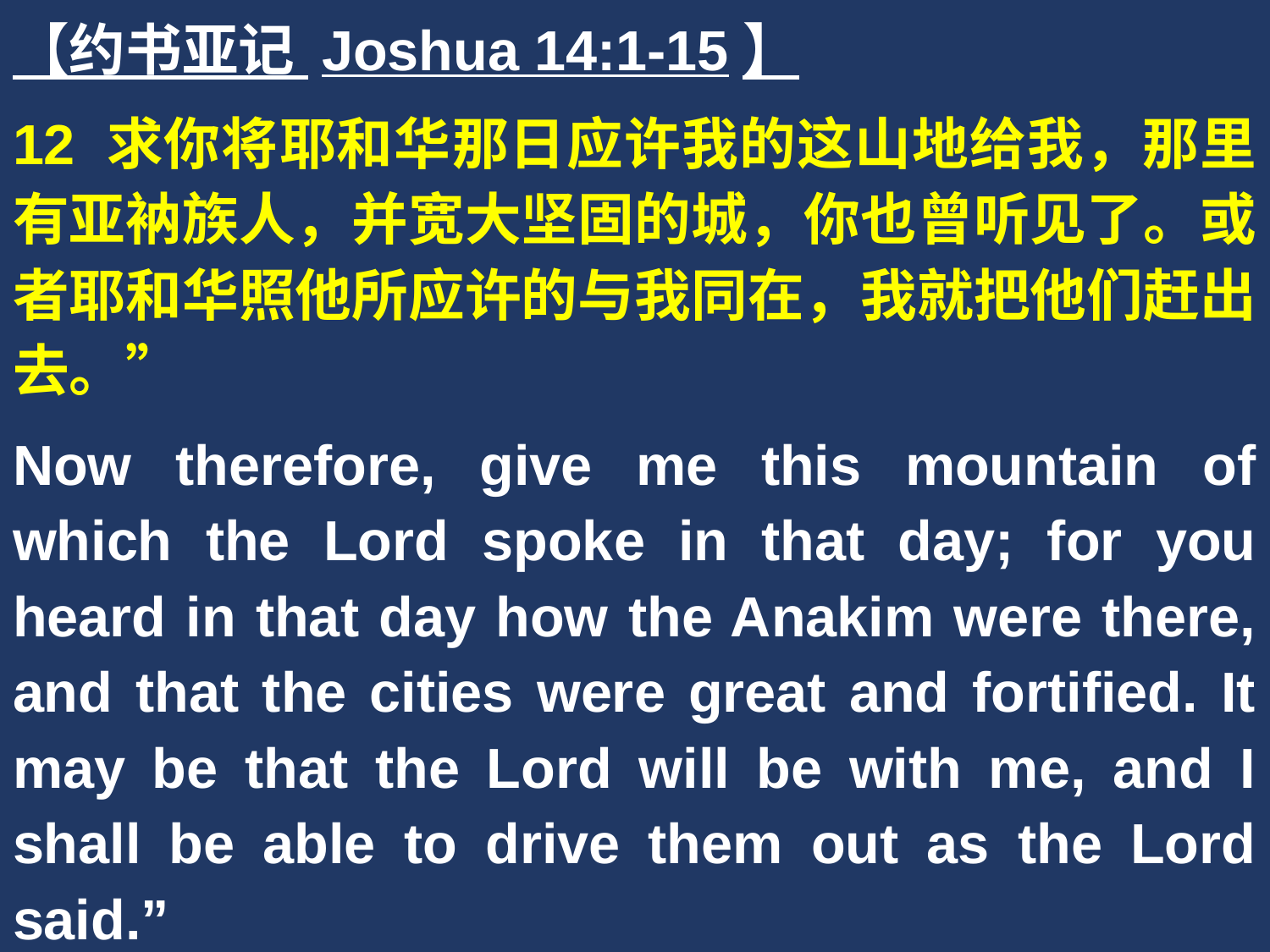

【约书亚记 Joshua 14:1-15】
12 求你将耶和华那日应许我的这山地给我，那里有亚衲族人，并宽大坚固的城，你也曾听见了。或者耶和华照他所应许的与我同在，我就把他们赶出去。”
Now therefore, give me this mountain of which the Lord spoke in that day; for you heard in that day how the Anakim were there, and that the cities were great and fortified. It may be that the Lord will be with me, and I shall be able to drive them out as the Lord said.”